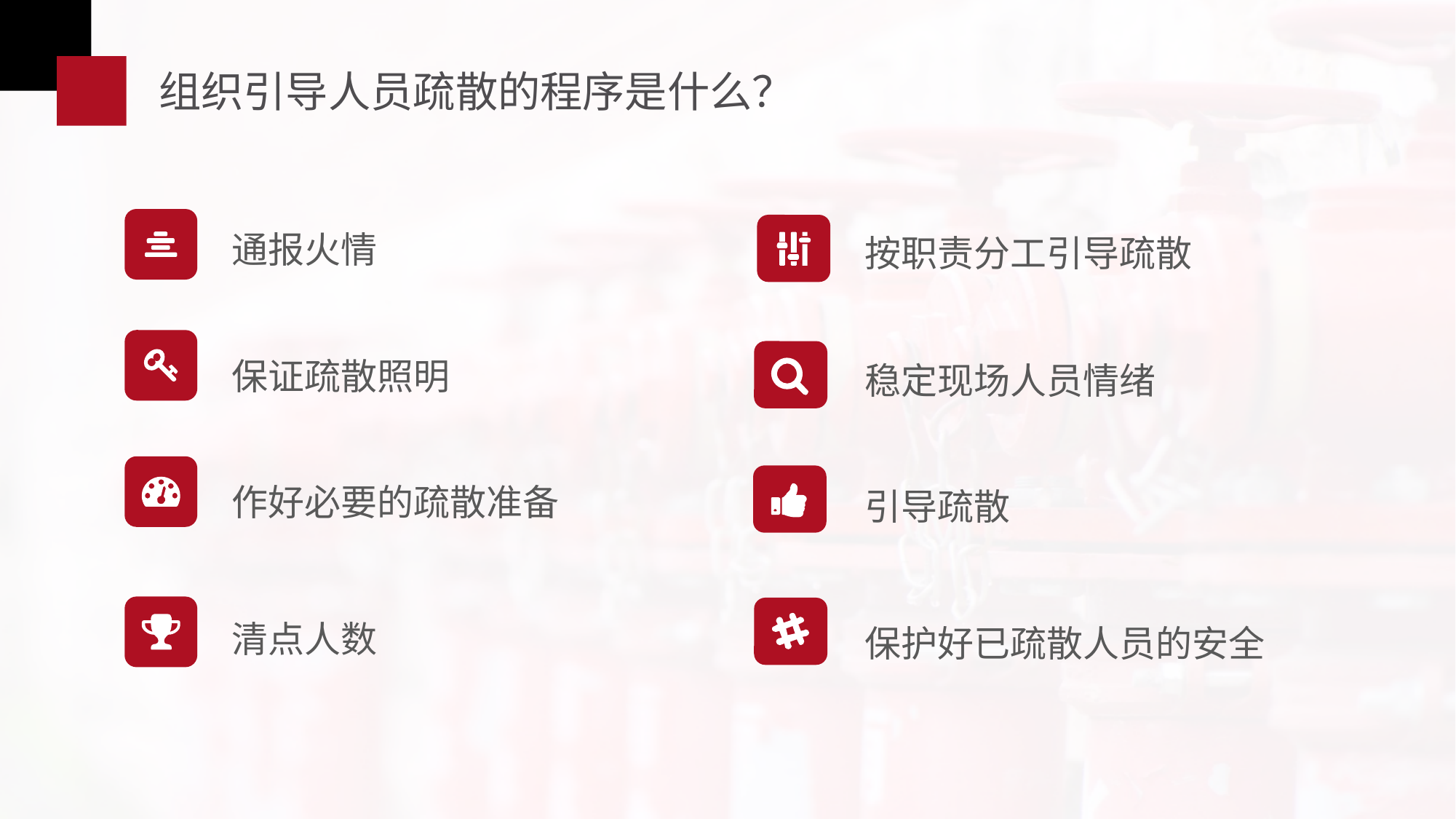

组织引导人员疏散的程序是什么？

通报火情

按职责分工引导疏散

保证疏散照明

稳定现场人员情绪

作好必要的疏散准备
引导疏散

清点人数
保护好已疏散人员的安全